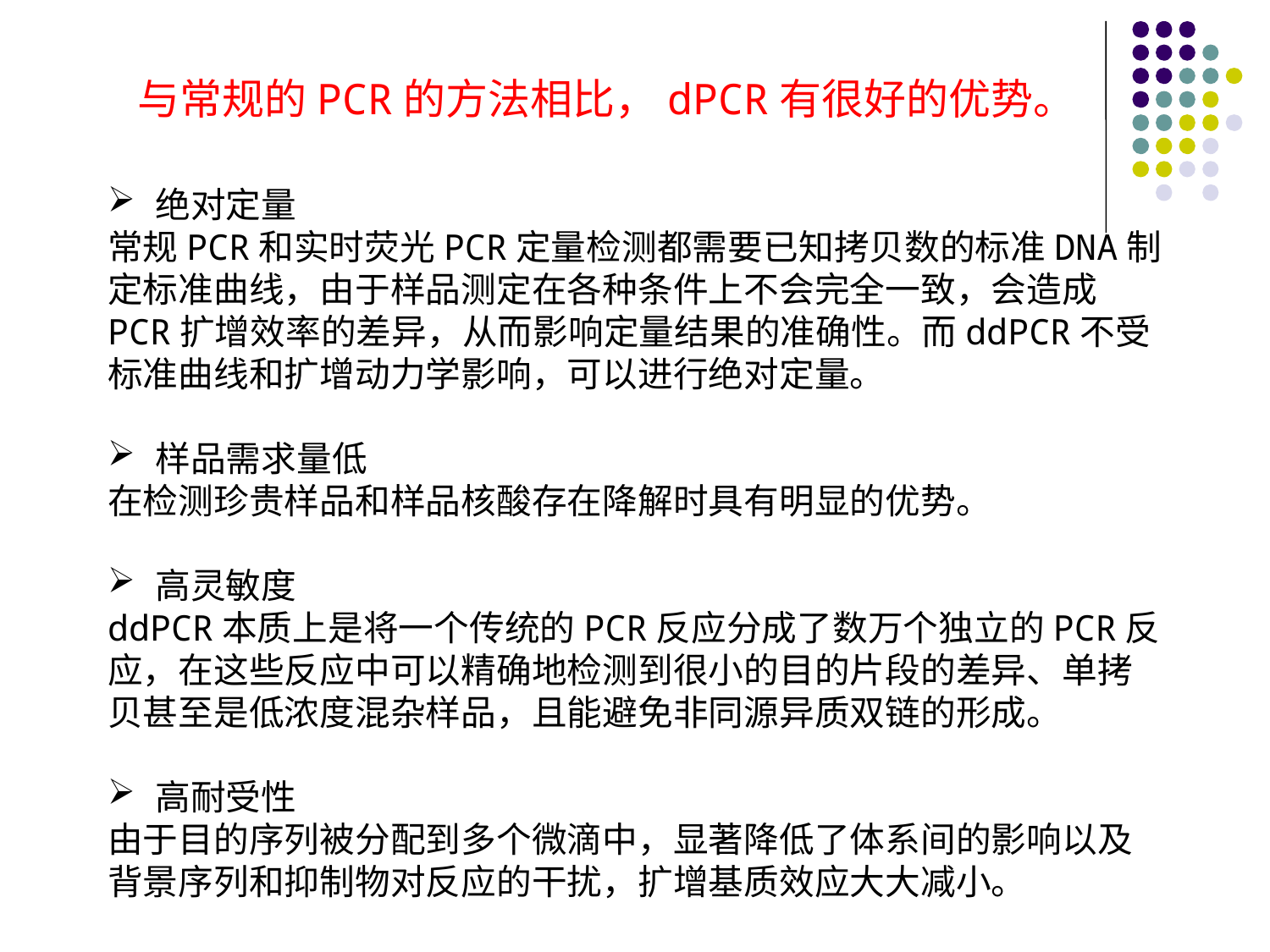

与常规的PCR的方法相比，dPCR有很好的优势。
绝对定量
常规PCR和实时荧光PCR定量检测都需要已知拷贝数的标准DNA制定标准曲线，由于样品测定在各种条件上不会完全一致，会造成PCR扩增效率的差异，从而影响定量结果的准确性。而ddPCR不受标准曲线和扩增动力学影响，可以进行绝对定量。

样品需求量低
在检测珍贵样品和样品核酸存在降解时具有明显的优势。

高灵敏度
ddPCR本质上是将一个传统的PCR反应分成了数万个独立的PCR反应，在这些反应中可以精确地检测到很小的目的片段的差异、单拷贝甚至是低浓度混杂样品，且能避免非同源异质双链的形成。

高耐受性
由于目的序列被分配到多个微滴中，显著降低了体系间的影响以及背景序列和抑制物对反应的干扰，扩增基质效应大大减小。